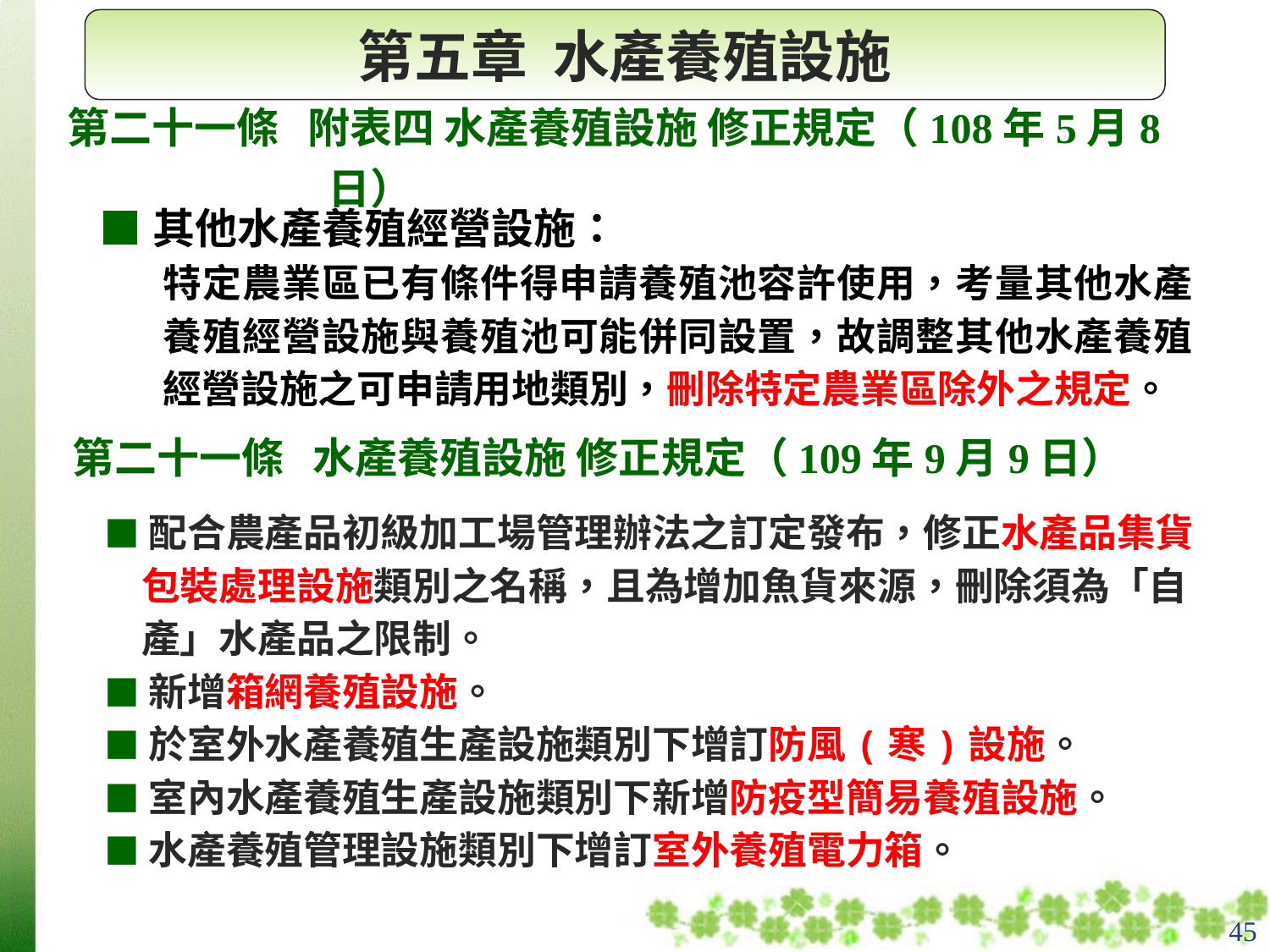

第五章  水產養殖設施
第二十一條   附表四 水產養殖設施 修正規定（108年5月8日）
■其他水產養殖經營設施：
特定農業區已有條件得申請養殖池容許使用，考量其他水產養殖經營設施與養殖池可能併同設置，故調整其他水產養殖經營設施之可申請用地類別，刪除特定農業區除外之規定。
第二十一條   水產養殖設施 修正規定（109年9月9日）
■配合農產品初級加工場管理辦法之訂定發布，修正水產品集貨包裝處理設施類別之名稱，且為增加魚貨來源，刪除須為「自產」水產品之限制。
■新增箱網養殖設施。
■於室外水產養殖生產設施類別下增訂防風(寒)設施。
■室內水產養殖生產設施類別下新增防疫型簡易養殖設施。
■水產養殖管理設施類別下增訂室外養殖電力箱。
45